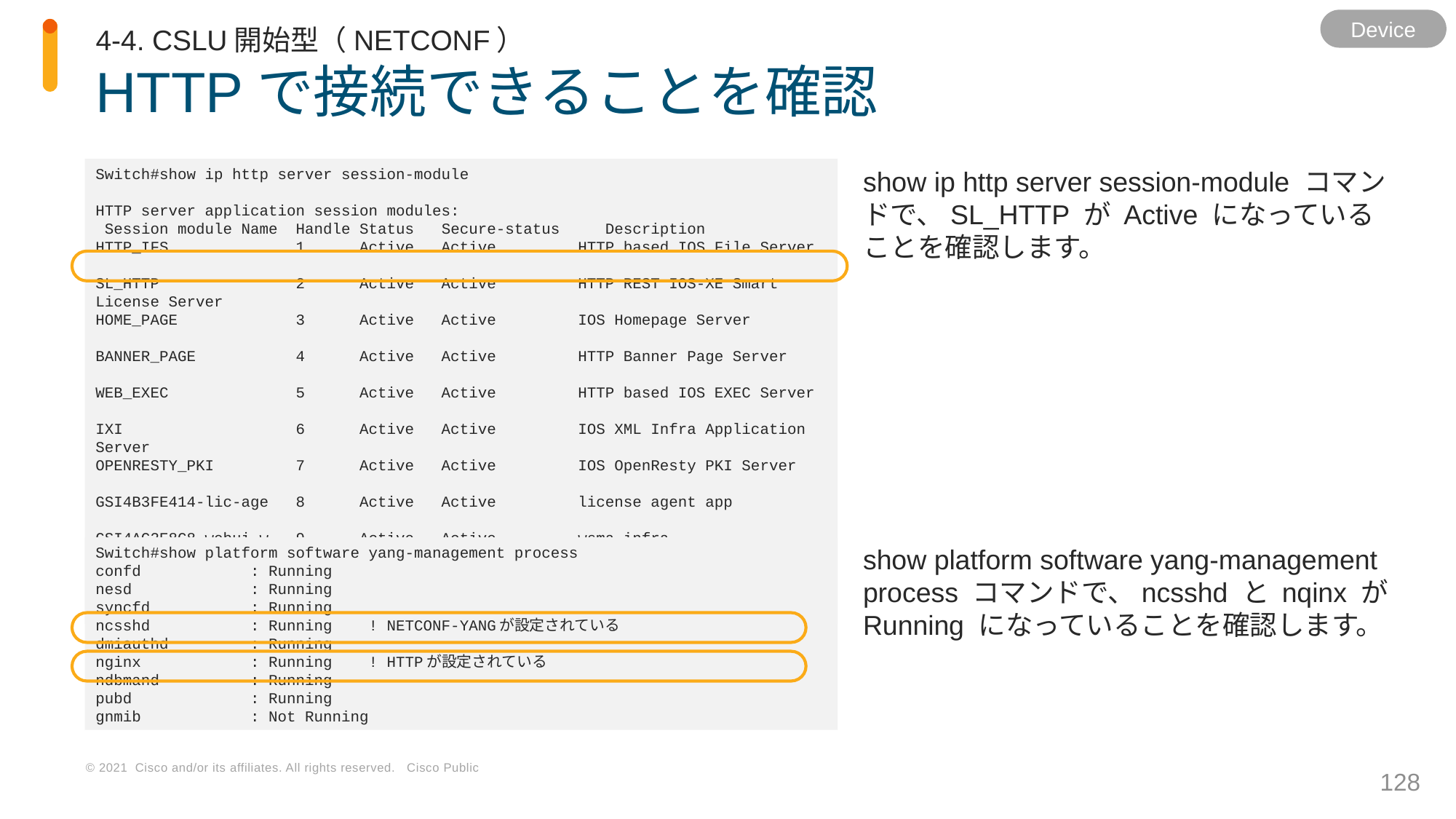

4-4. CSLU開始型（NETCONF）
Device
# HTTPで接続できることを確認
Switch#show ip http server session-module

HTTP server application session modules:
 Session module Name  Handle Status   Secure-status     Description
HTTP_IFS              1      Active   Active         HTTP based IOS File Server
SL_HTTP               2      Active   Active         HTTP REST IOS-XE Smart License Server
HOME_PAGE             3      Active   Active         IOS Homepage Server
BANNER_PAGE           4      Active   Active         HTTP Banner Page Server
WEB_EXEC              5      Active   Active         HTTP based IOS EXEC Server
IXI                   6      Active   Active         IOS XML Infra Application Server
OPENRESTY_PKI         7      Active   Active         IOS OpenResty PKI Server
GSI4B3FE414-lic-age   8      Active   Active         license agent app
GSI4AC2E8C8-webui_w   9      Active   Active         wsma infra
GSI48F25A58-webui_w   10     Active   Active         wsma infra
NG_WEBUI              11     Active   Active         Web GUI
show ip http server session-module コマンドで、SL_HTTP が Active になっていることを確認します。

Switch#show platform software yang-management process
confd            : Running
nesd             : Running
syncfd           : Running
ncsshd           : Running    ! NETCONF-YANGが設定されている
dmiauthd         : Running
nginx            : Running    ! HTTPが設定されている
ndbmand          : Running
pubd             : Running
gnmib            : Not Running
show platform software yang-management process コマンドで、ncsshd と nqinx がRunning になっていることを確認します。

128